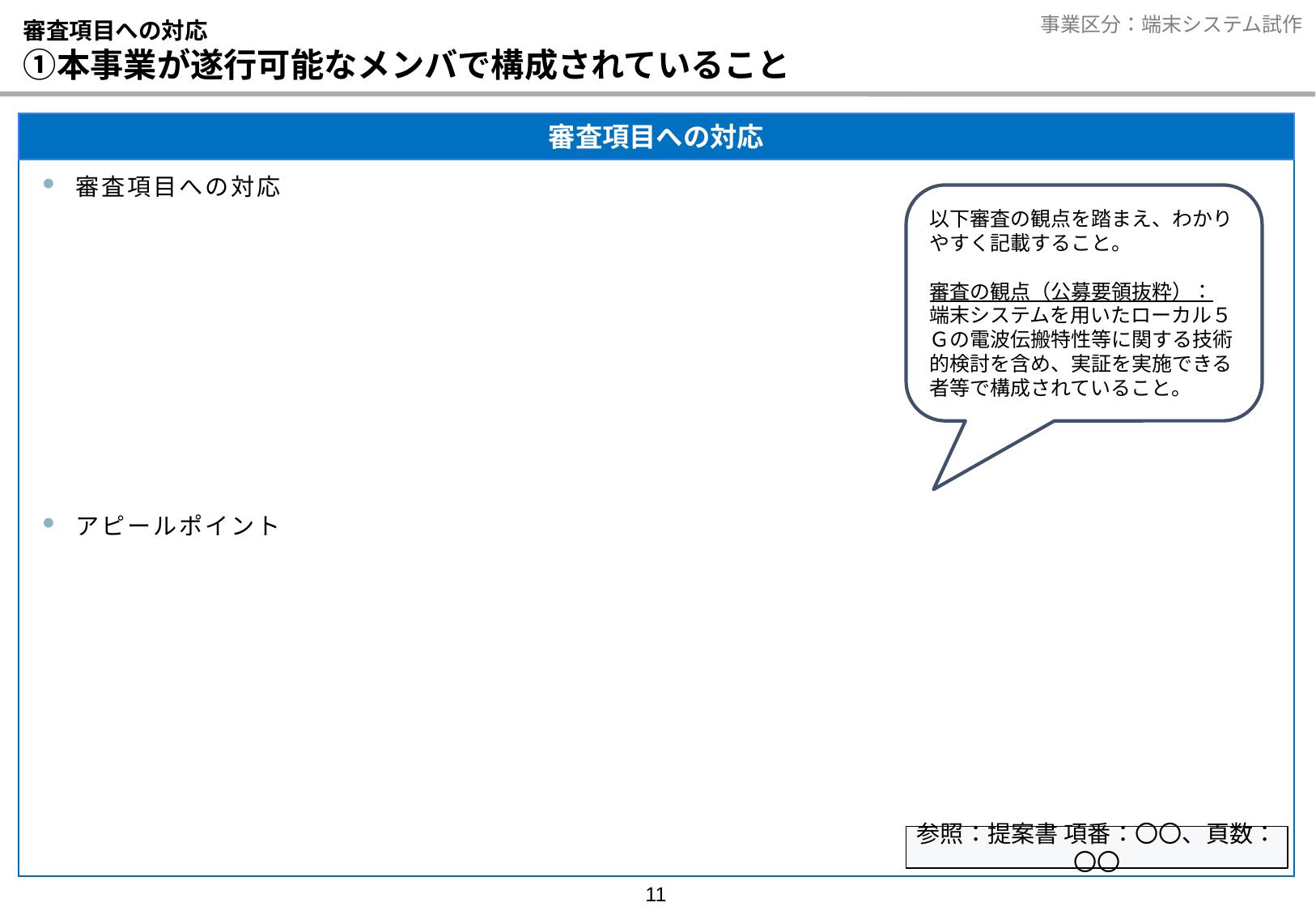

# 審査項目への対応 ①本事業が遂行可能なメンバで構成されていること
審査項目への対応
審査項目への対応

アピールポイント

以下審査の観点を踏まえ、わかりやすく記載すること。

審査の観点（公募要領抜粋）：
端末システムを用いたローカル５Ｇの電波伝搬特性等に関する技術的検討を含め、実証を実施できる者等で構成されていること。
参照：提案書 項番：〇〇、頁数：〇〇